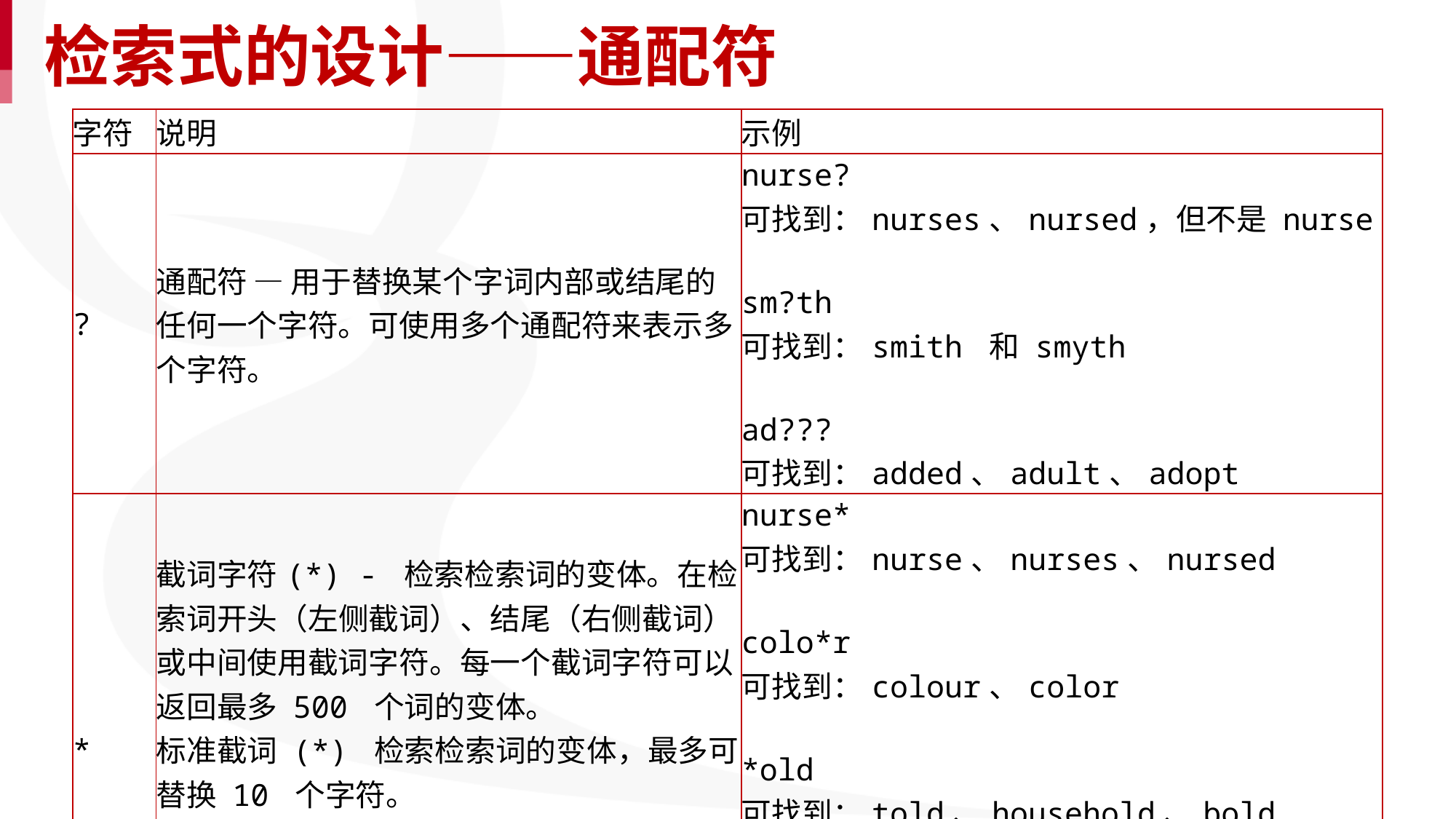

# 检索式的设计——通配符
| 字符 | 说明 | 示例 |
| --- | --- | --- |
| ? | 通配符 — 用于替换某个字词内部或结尾的任何一个字符。可使用多个通配符来表示多个字符。 | nurse? 可找到：nurses、nursed，但不是 nurse sm?th 可找到：smith 和 smyth ad??? 可找到：added、adult、adopt |
| \* | 截词字符(\*) - 检索检索词的变体。在检索词开头（左侧截词）、结尾（右侧截词）或中间使用截词字符。每一个截词字符可以返回最多 500 个词的变体。 标准截词 (\*) 检索检索词的变体，最多可替换 10 个字符。 限定截词（[\*n] 或 $n）可替换多达指定字符数的字符，例如 [\*50]。可输入的最大字符数为 125。 | nurse\* 可找到：nurse、nurses、nursed colo\*r 可找到：colour、color \*old 可找到：told、household、bold [\*5]beat 可找到：upbeat、downbeat、offbeat、heartbeat |